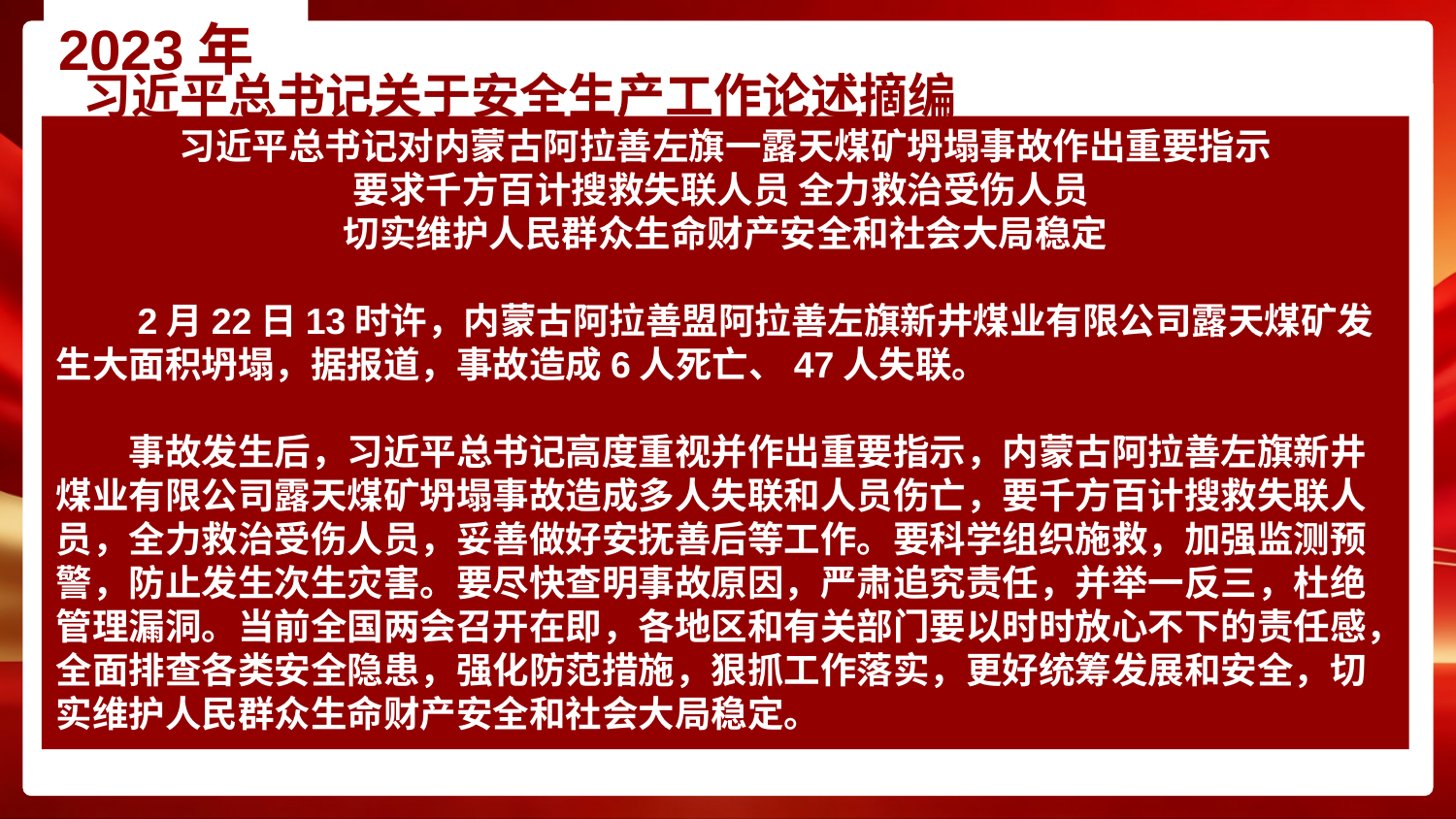

2023年
# 习近平总书记关于安全生产工作论述摘编
习近平总书记对内蒙古阿拉善左旗一露天煤矿坍塌事故作出重要指示
要求千方百计搜救失联人员 全力救治受伤人员
切实维护人民群众生命财产安全和社会大局稳定

　　2月22日13时许，内蒙古阿拉善盟阿拉善左旗新井煤业有限公司露天煤矿发生大面积坍塌，据报道，事故造成6人死亡、47人失联。

　　事故发生后，习近平总书记高度重视并作出重要指示，内蒙古阿拉善左旗新井煤业有限公司露天煤矿坍塌事故造成多人失联和人员伤亡，要千方百计搜救失联人员，全力救治受伤人员，妥善做好安抚善后等工作。要科学组织施救，加强监测预警，防止发生次生灾害。要尽快查明事故原因，严肃追究责任，并举一反三，杜绝管理漏洞。当前全国两会召开在即，各地区和有关部门要以时时放心不下的责任感，全面排查各类安全隐患，强化防范措施，狠抓工作落实，更好统筹发展和安全，切实维护人民群众生命财产安全和社会大局稳定。